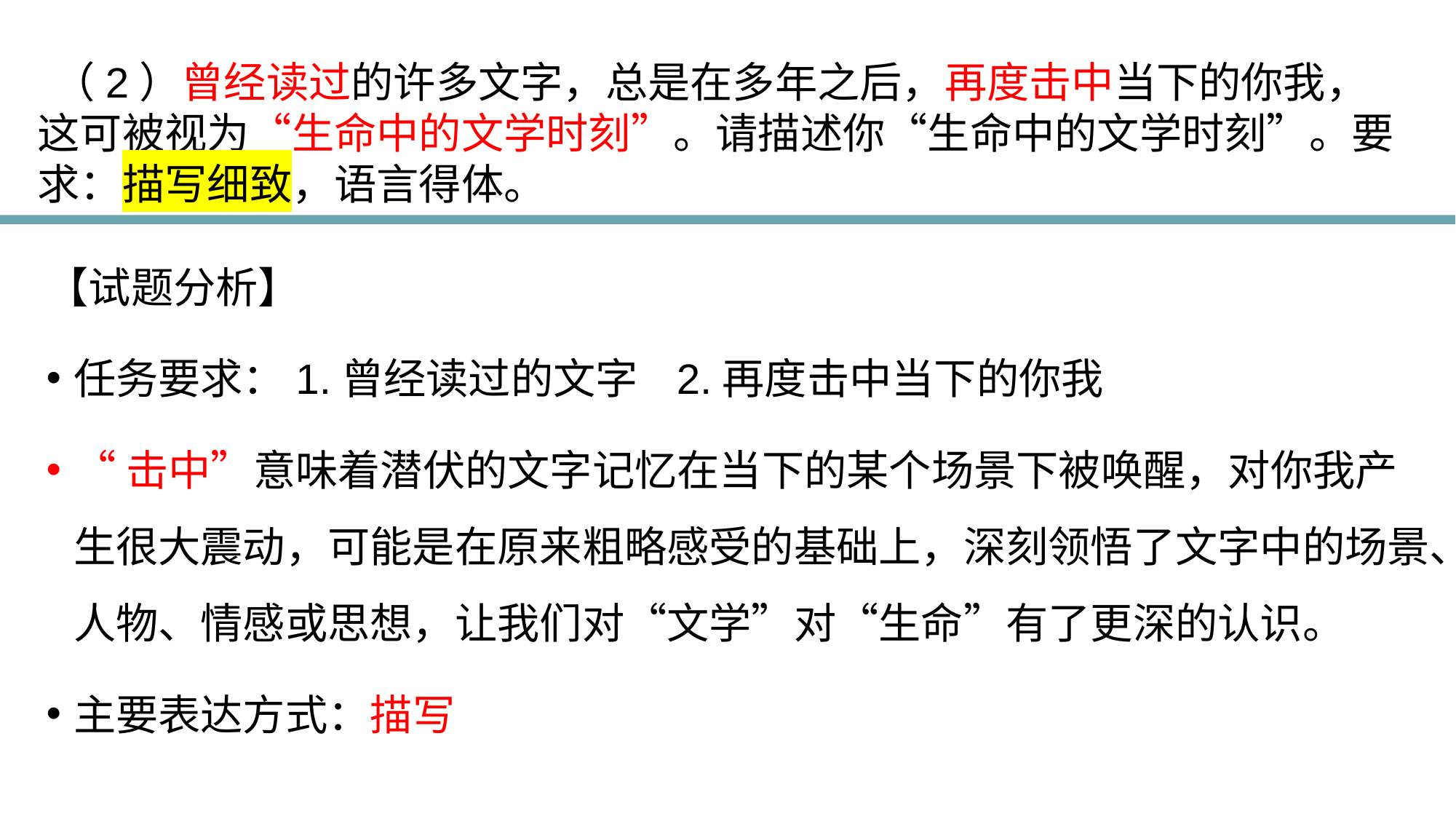

（2）曾经读过的许多文字，总是在多年之后，再度击中当下的你我，这可被视为“生命中的文学时刻”。请描述你“生命中的文学时刻”。要求：描写细致，语言得体。

【试题分析】
任务要求：1.曾经读过的文字   2.再度击中当下的你我
“击中”意味着潜伏的文字记忆在当下的某个场景下被唤醒，对你我产生很大震动，可能是在原来粗略感受的基础上，深刻领悟了文字中的场景、人物、情感或思想，让我们对“文学”对“生命”有了更深的认识。
主要表达方式：描写